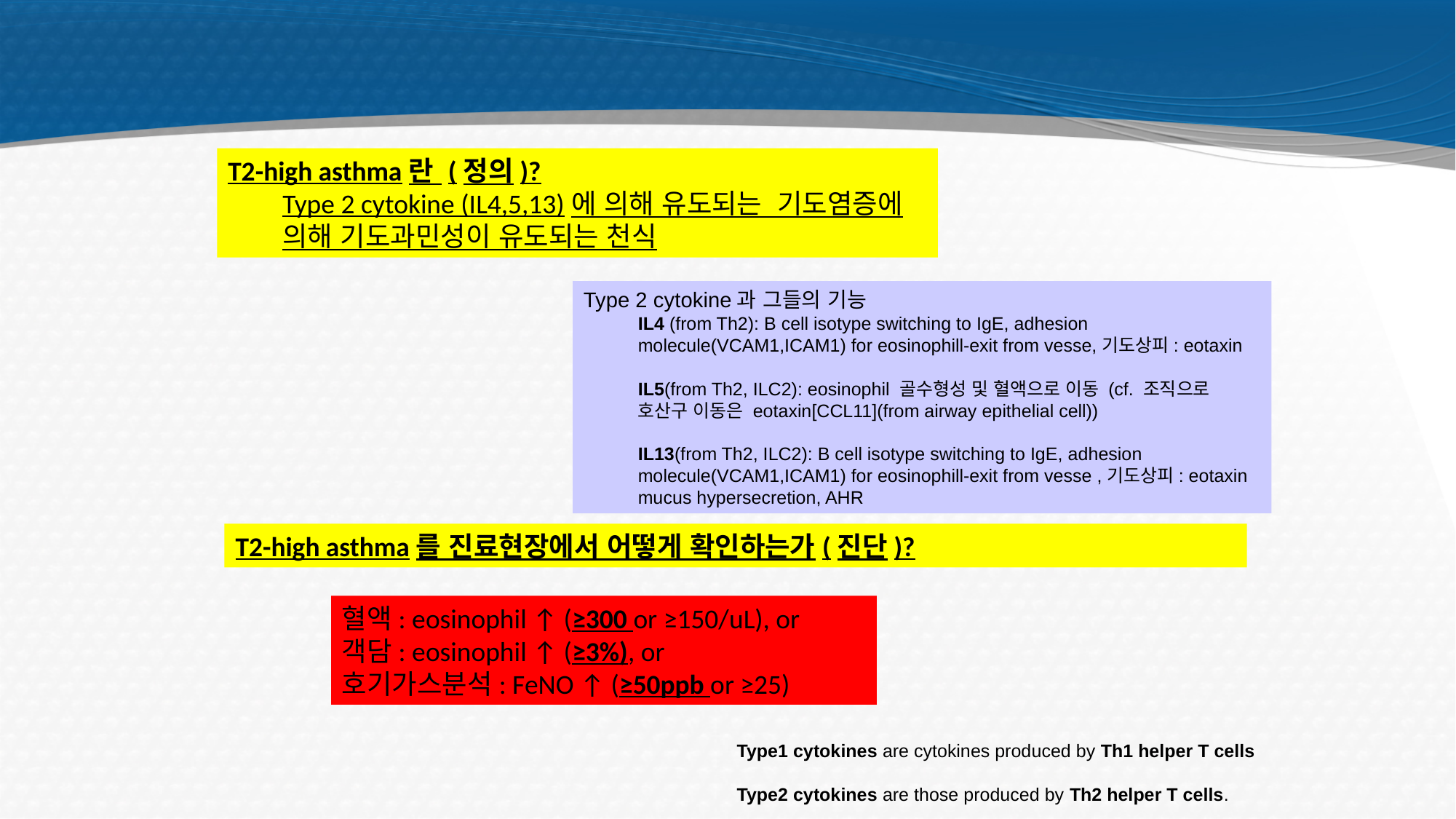

#
T2-high asthma란 (정의)?
Type 2 cytokine (IL4,5,13)에 의해 유도되는  기도염증에 의해 기도과민성이 유도되는 천식

Type 2 cytokine과 그들의 기능
IL4 (from Th2): B cell isotype switching to IgE, adhesion molecule(VCAM1,ICAM1) for eosinophill-exit from vesse,기도상피: eotaxin

IL5(from Th2, ILC2): eosinophil 골수형성 및 혈액으로 이동 (cf. 조직으로 호산구 이동은 eotaxin[CCL11](from airway epithelial cell))

IL13(from Th2, ILC2): B cell isotype switching to IgE, adhesion molecule(VCAM1,ICAM1) for eosinophill-exit from vesse ,기도상피: eotaxin
mucus hypersecretion, AHR
T2-high asthma를 진료현장에서 어떻게 확인하는가(진단)?
혈액: eosinophil ↑ (≥300 or ≥150/uL), or
객담: eosinophil ↑ (≥3%), or
호기가스분석: FeNO ↑ (≥50ppb or ≥25)
Type1 cytokines are cytokines produced by Th1 helper T cells

Type2 cytokines are those produced by Th2 helper T cells.